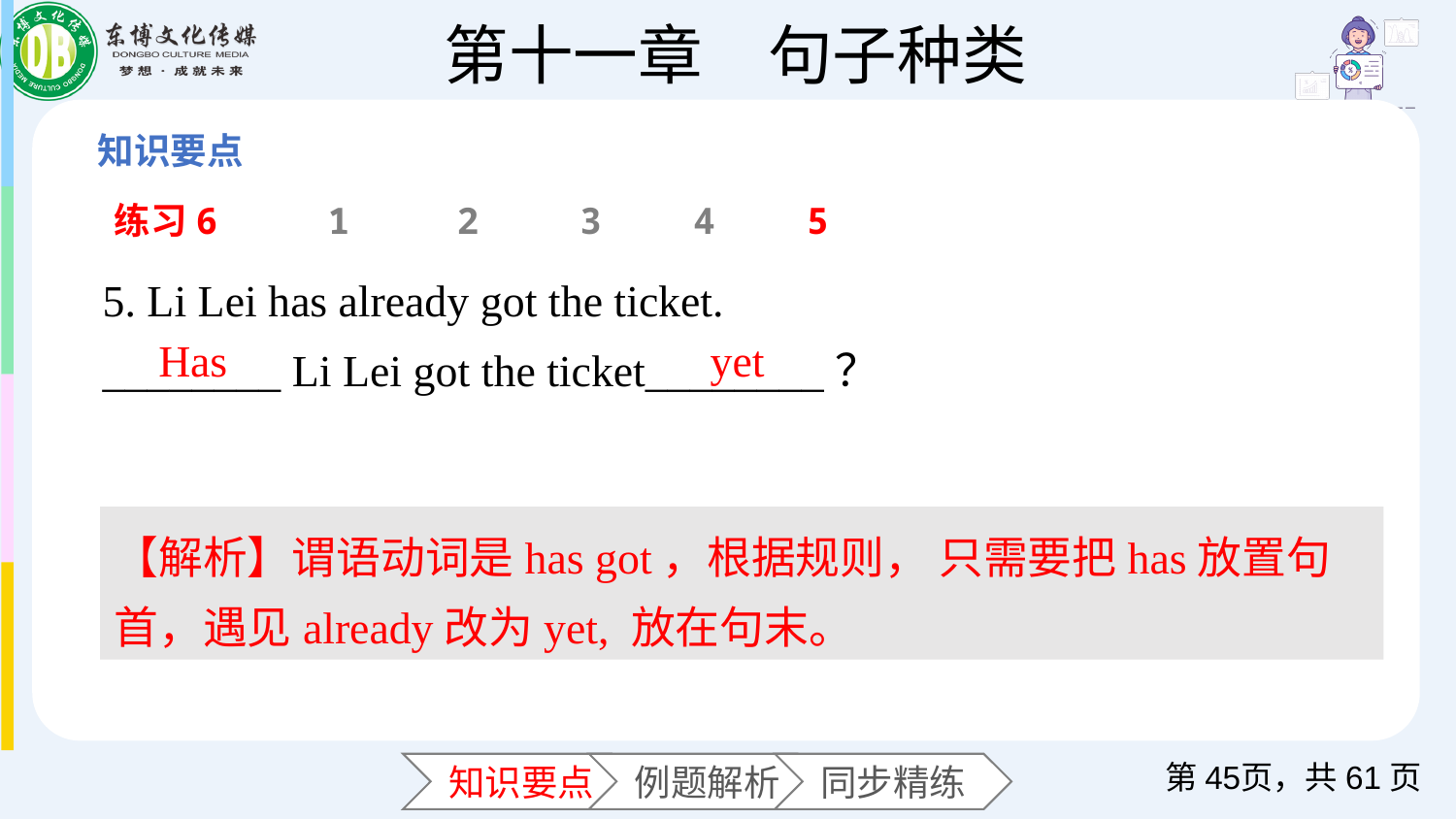

练习6
1
2
3
4
5
5. Li Lei has already got the ticket.
________ Li Lei got the ticket________？
Has
yet
【解析】谓语动词是has got，根据规则， 只需要把has放置句首，遇见already改为yet, 放在句末。